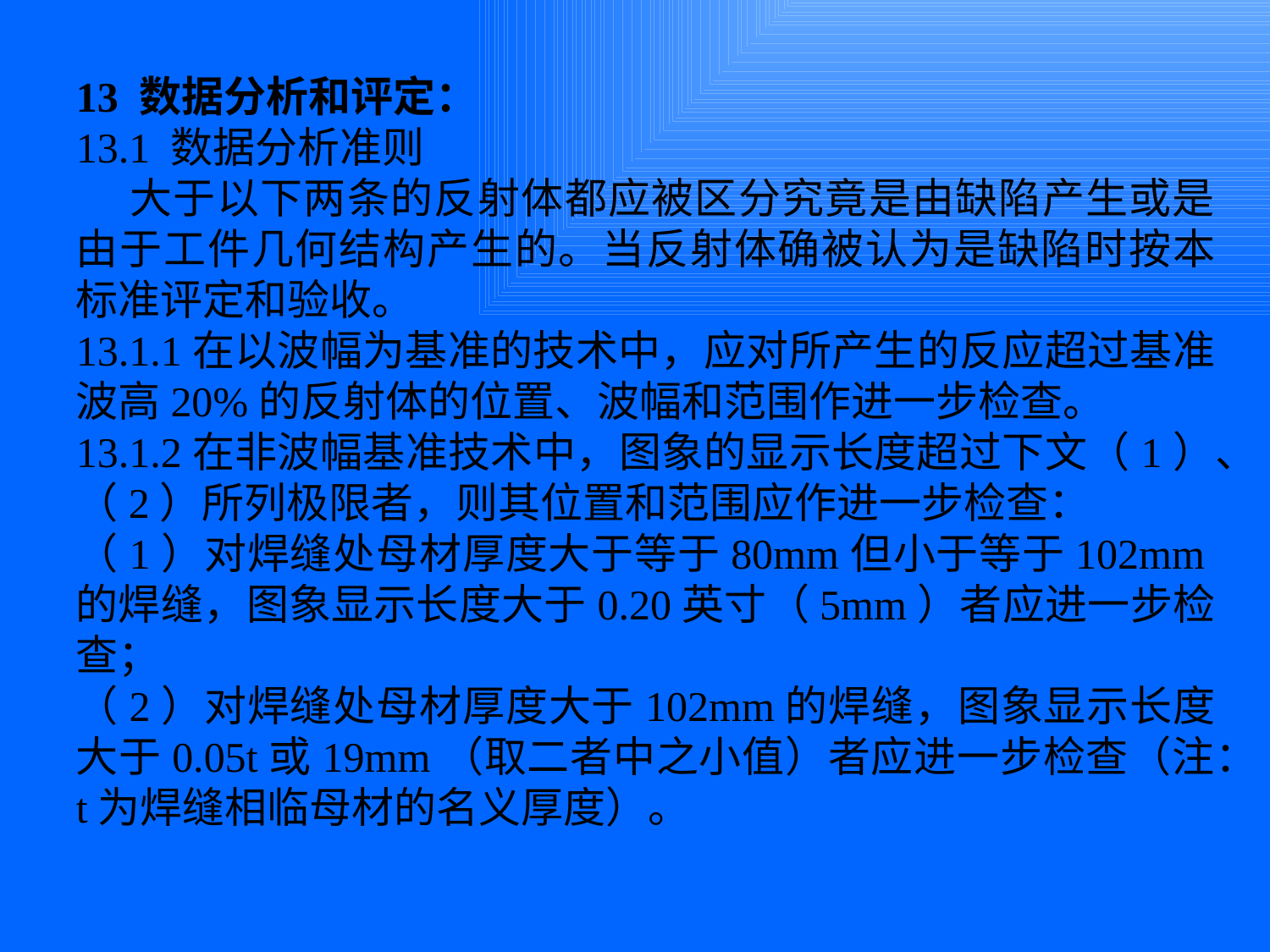

13 数据分析和评定：
13.1 数据分析准则
    大于以下两条的反射体都应被区分究竟是由缺陷产生或是由于工件几何结构产生的。当反射体确被认为是缺陷时按本标准评定和验收。
13.1.1在以波幅为基准的技术中，应对所产生的反应超过基准波高20%的反射体的位置、波幅和范围作进一步检查。
13.1.2在非波幅基准技术中，图象的显示长度超过下文（1）、（2）所列极限者，则其位置和范围应作进一步检查：
（1）对焊缝处母材厚度大于等于80mm但小于等于102mm的焊缝，图象显示长度大于0.20英寸（5mm）者应进一步检查；
（2）对焊缝处母材厚度大于102mm的焊缝，图象显示长度大于0.05t或19mm（取二者中之小值）者应进一步检查（注：t为焊缝相临母材的名义厚度）。